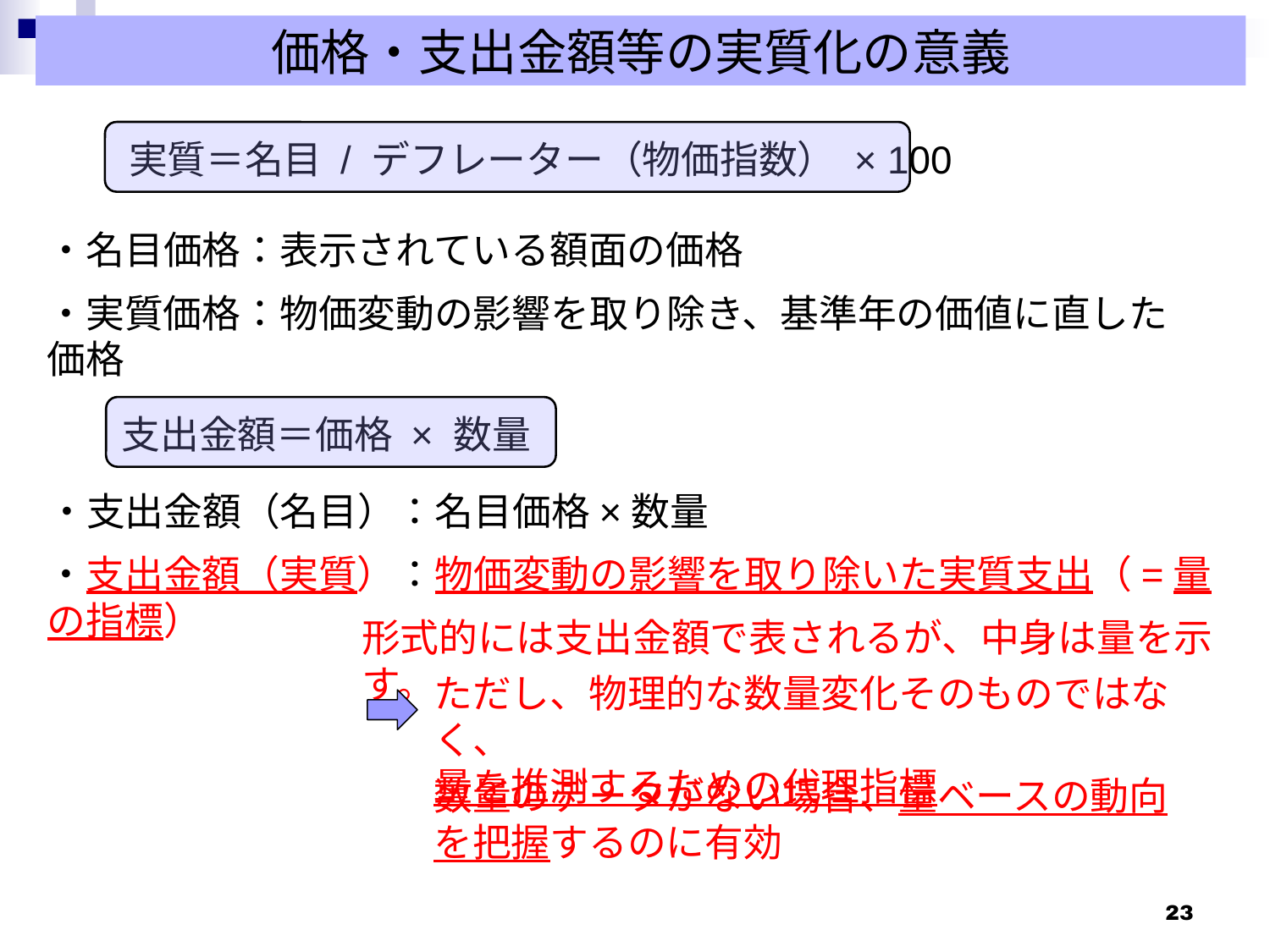

価格・支出金額等の実質化の意義

実質＝名目 / デフレーター（物価指数） × 100
・名目価格：表示されている額面の価格
・実質価格：物価変動の影響を取り除き、基準年の価値に直した価格

支出金額＝価格 × 数量
・支出金額（名目）：名目価格×数量
・支出金額（実質）：物価変動の影響を取り除いた実質支出（=量の指標）
形式的には支出金額で表されるが、中身は量を示す。
ただし、物理的な数量変化そのものではなく、
量を推測するための代理指標

数量のデータがない場合、量ベースの動向を把握するのに有効
23